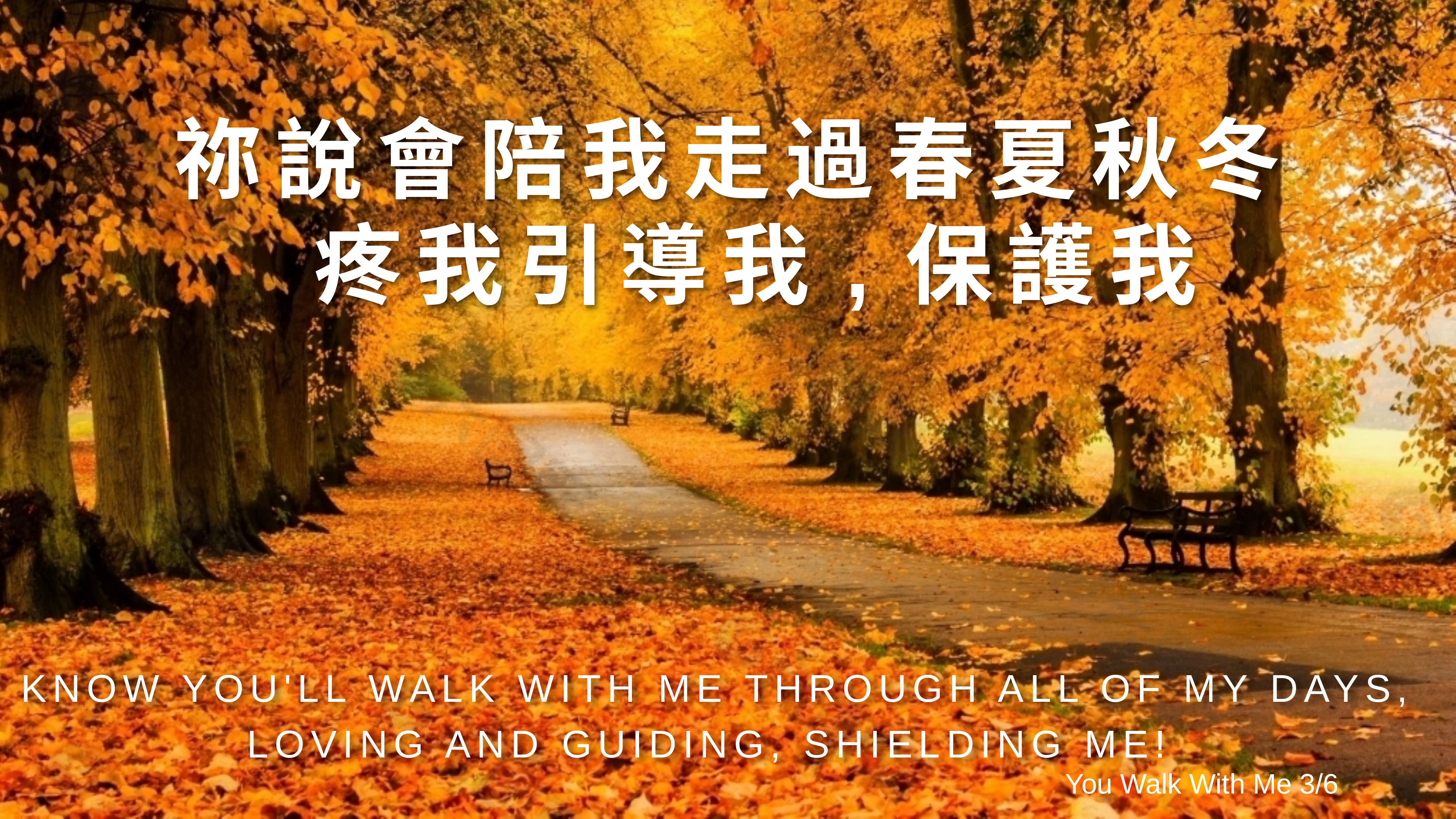

# 祢說會陪我走過春夏秋冬
 疼我引導我,保護我
I know You'll walk with me through all of my days,
 Loving and guiding, shielding me!
You Walk With Me 3/6